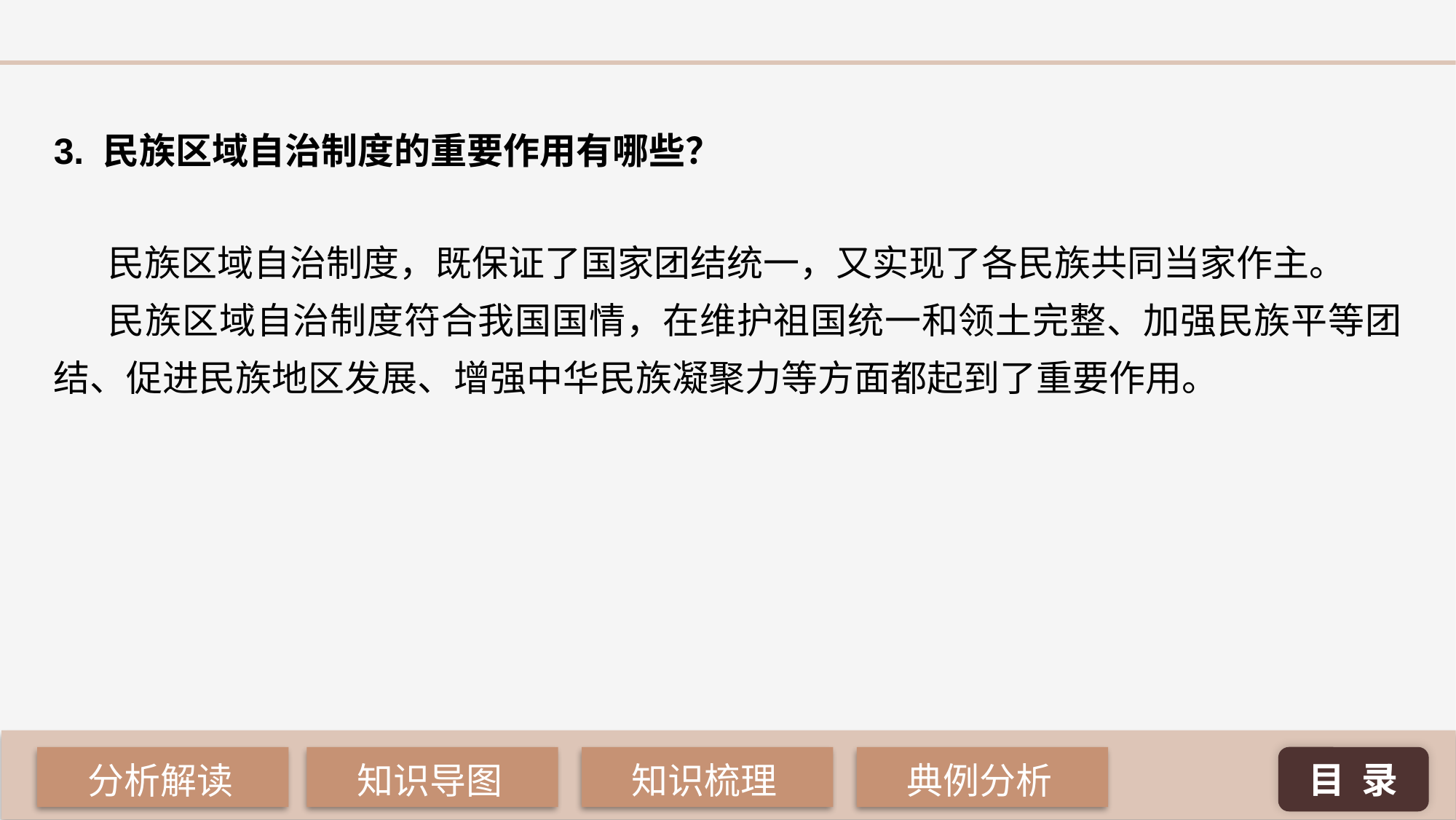

3. 民族区域自治制度的重要作用有哪些？
民族区域自治制度，既保证了国家团结统一，又实现了各民族共同当家作主。
民族区域自治制度符合我国国情，在维护祖国统一和领土完整、加强民族平等团结、促进民族地区发展、增强中华民族凝聚力等方面都起到了重要作用。